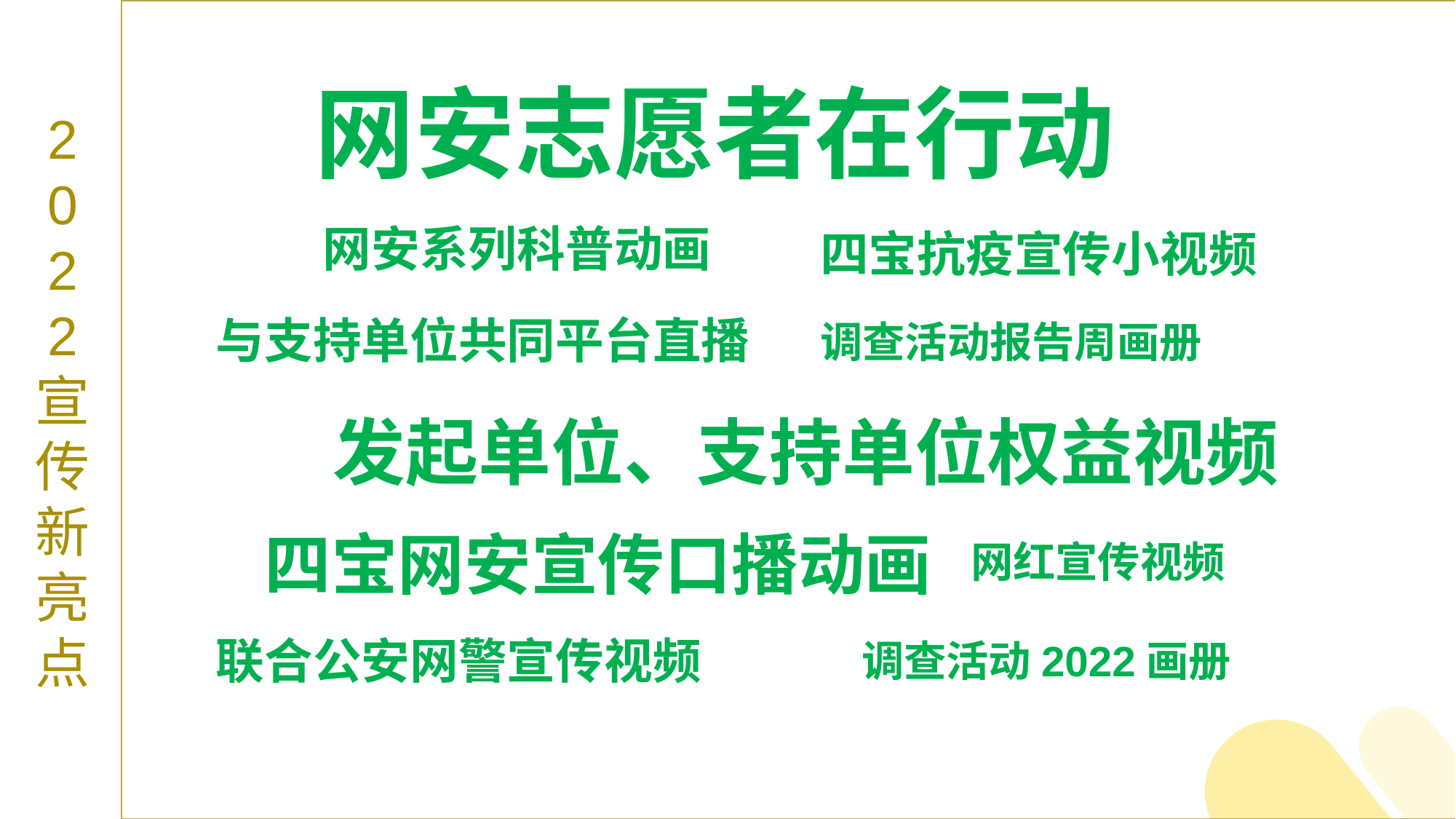

抖音 头条 西瓜 B站 小红书
网安志愿者在行动
2
0
2
2
宣
传
新
亮
点
网安系列科普动画
四宝抗疫宣传小视频
与支持单位共同平台直播
调查活动报告周画册
发起单位、支持单位权益视频
四宝网安宣传口播动画
网红宣传视频
联合公安网警宣传视频
调查活动2022画册